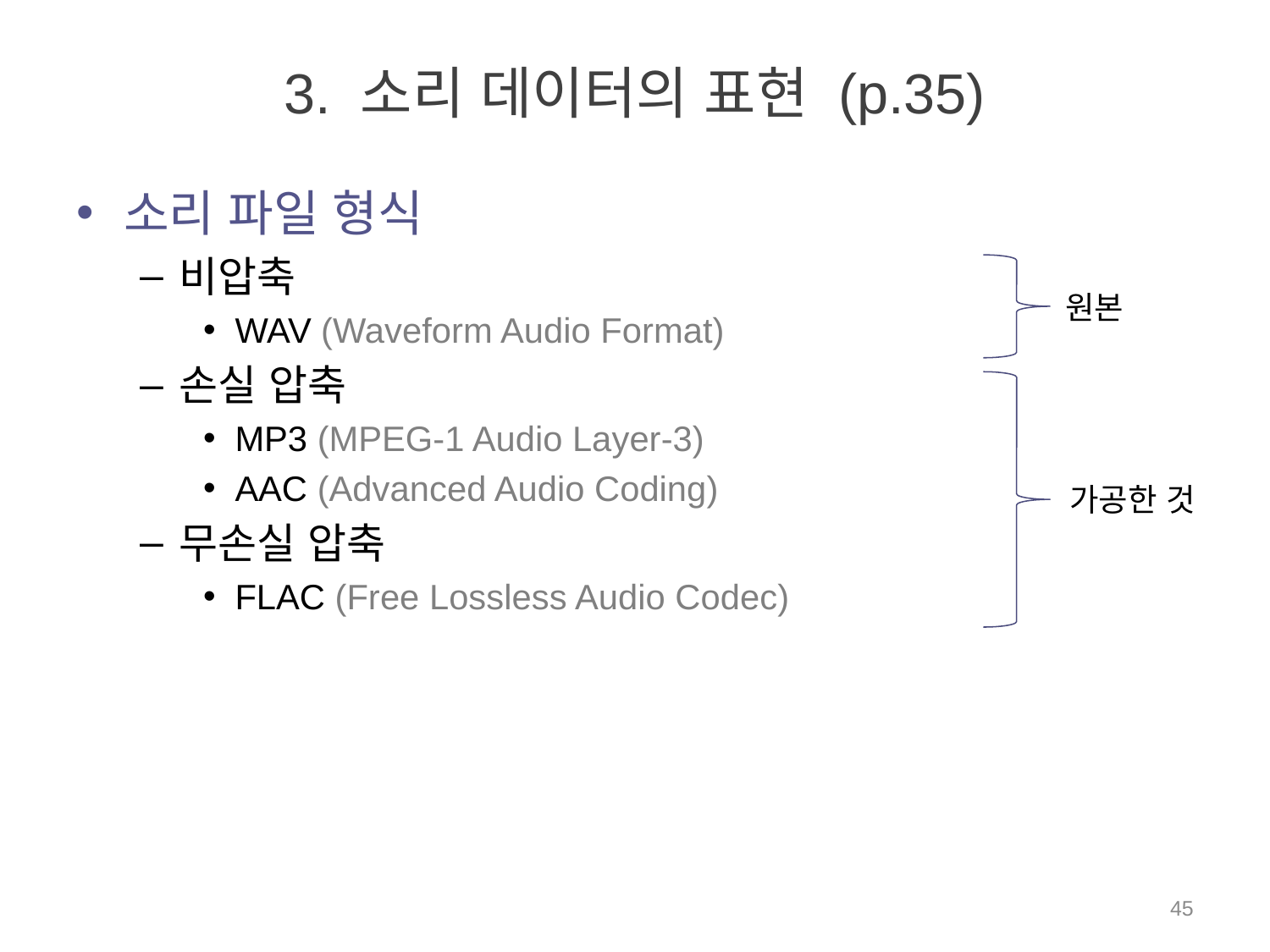

# 3. 소리 데이터의 표현 (p.35)
소리 파일 형식
비압축
WAV (Waveform Audio Format)
손실 압축
MP3 (MPEG-1 Audio Layer-3)
AAC (Advanced Audio Coding)
무손실 압축
FLAC (Free Lossless Audio Codec)

원본

가공한 것
45